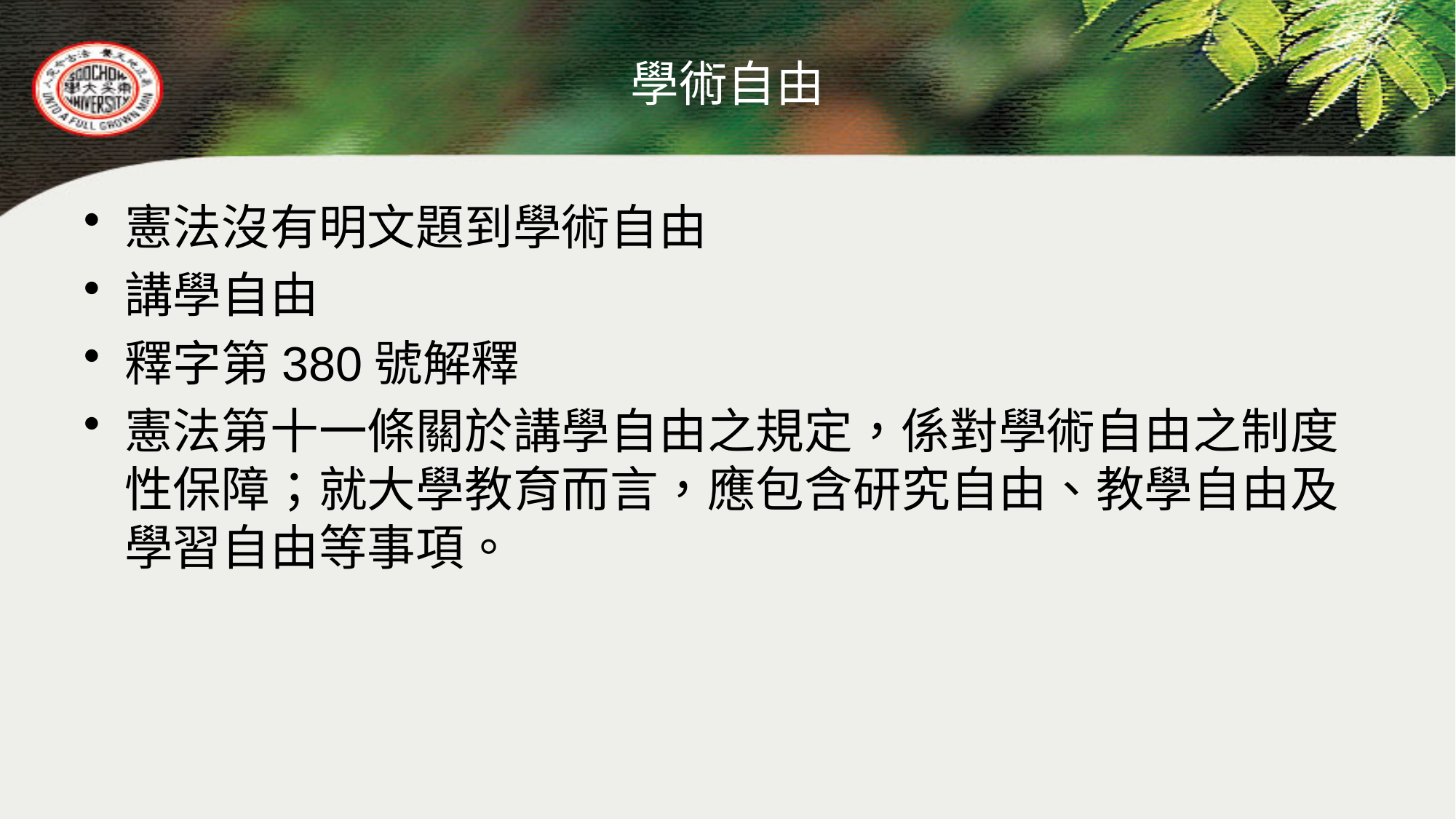

# 學術自由
憲法沒有明文題到學術自由
講學自由
釋字第380號解釋
憲法第十一條關於講學自由之規定，係對學術自由之制度性保障；就大學教育而言，應包含研究自由、教學自由及學習自由等事項。